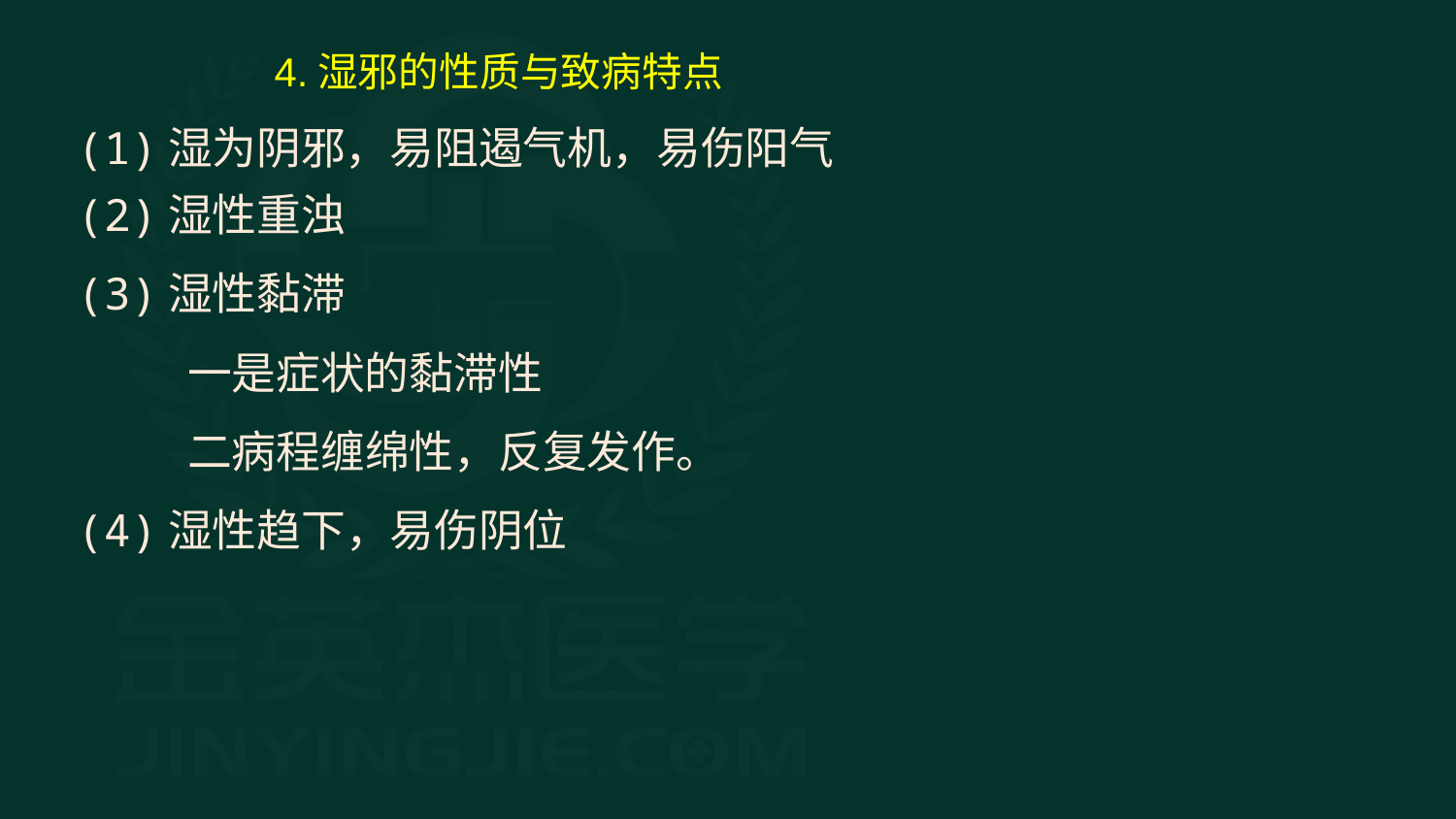

4.湿邪的性质与致病特点
(1)湿为阴邪，易阻遏气机，易伤阳气
(2)湿性重浊
(3)湿性黏滞
          一是症状的黏滞性
          二病程缠绵性，反复发作。
(4)湿性趋下，易伤阴位